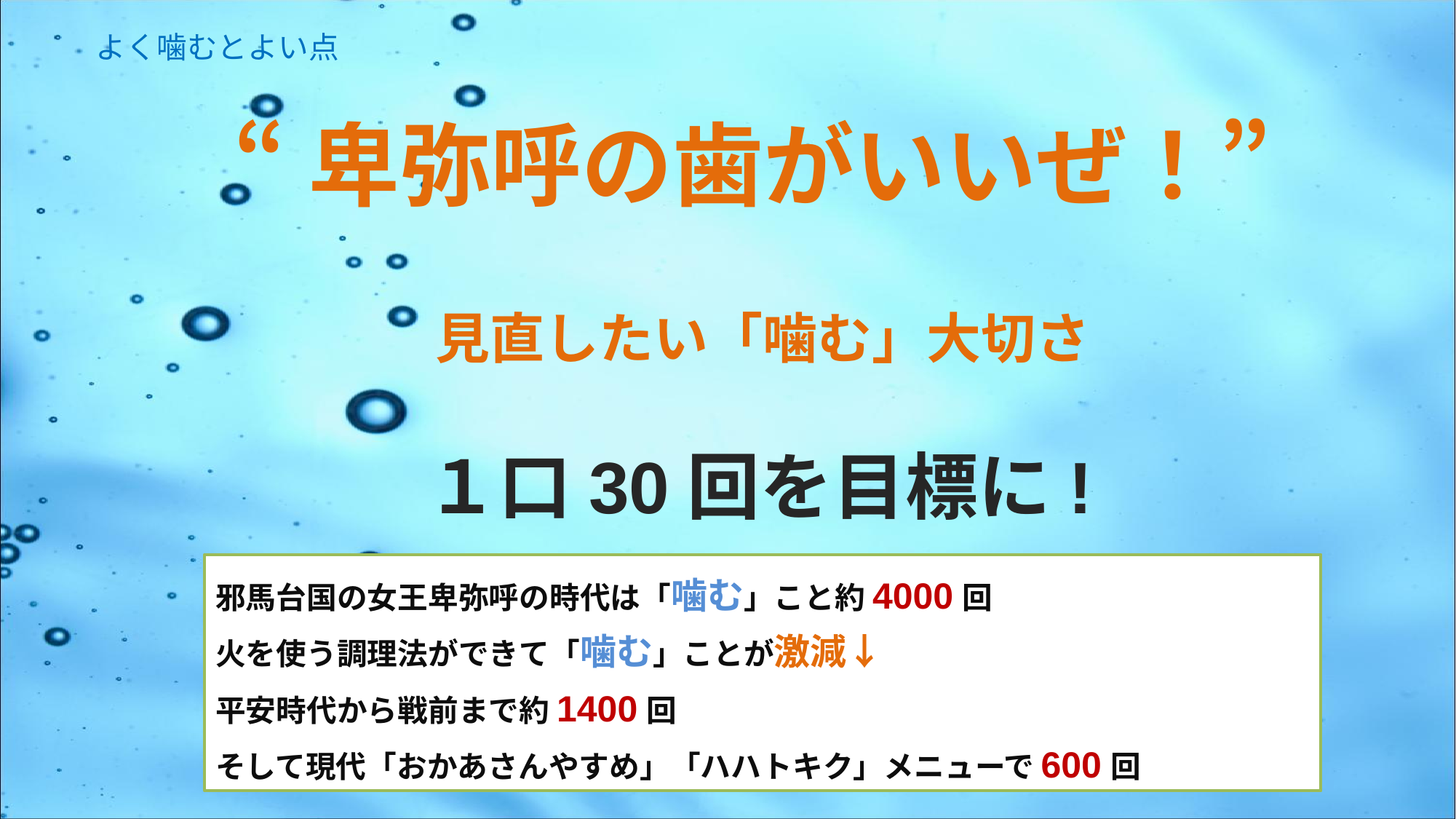

よく噛むとよい点
“卑弥呼の歯がいいぜ！”
見直したい「噛む」大切さ
１口30回を目標に!

邪馬台国の女王卑弥呼の時代は「噛む」こと約4000回
火を使う調理法ができて「噛む」ことが激減↓
平安時代から戦前まで約1400回
そして現代「おかあさんやすめ」「ハハトキク」メニューで600回